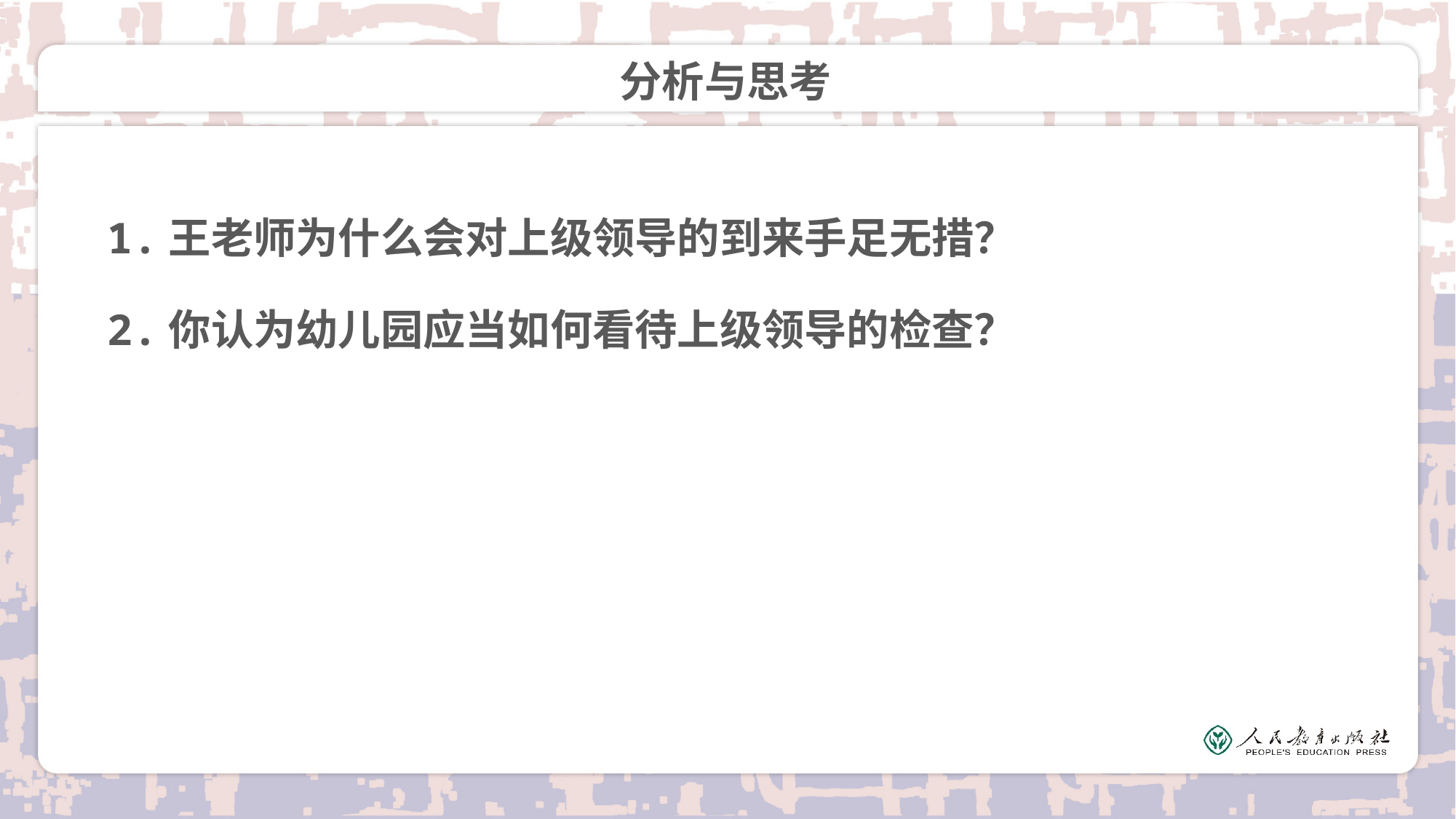

# 分析与思考
1.王老师为什么会对上级领导的到来手足无措？
2.你认为幼儿园应当如何看待上级领导的检查？